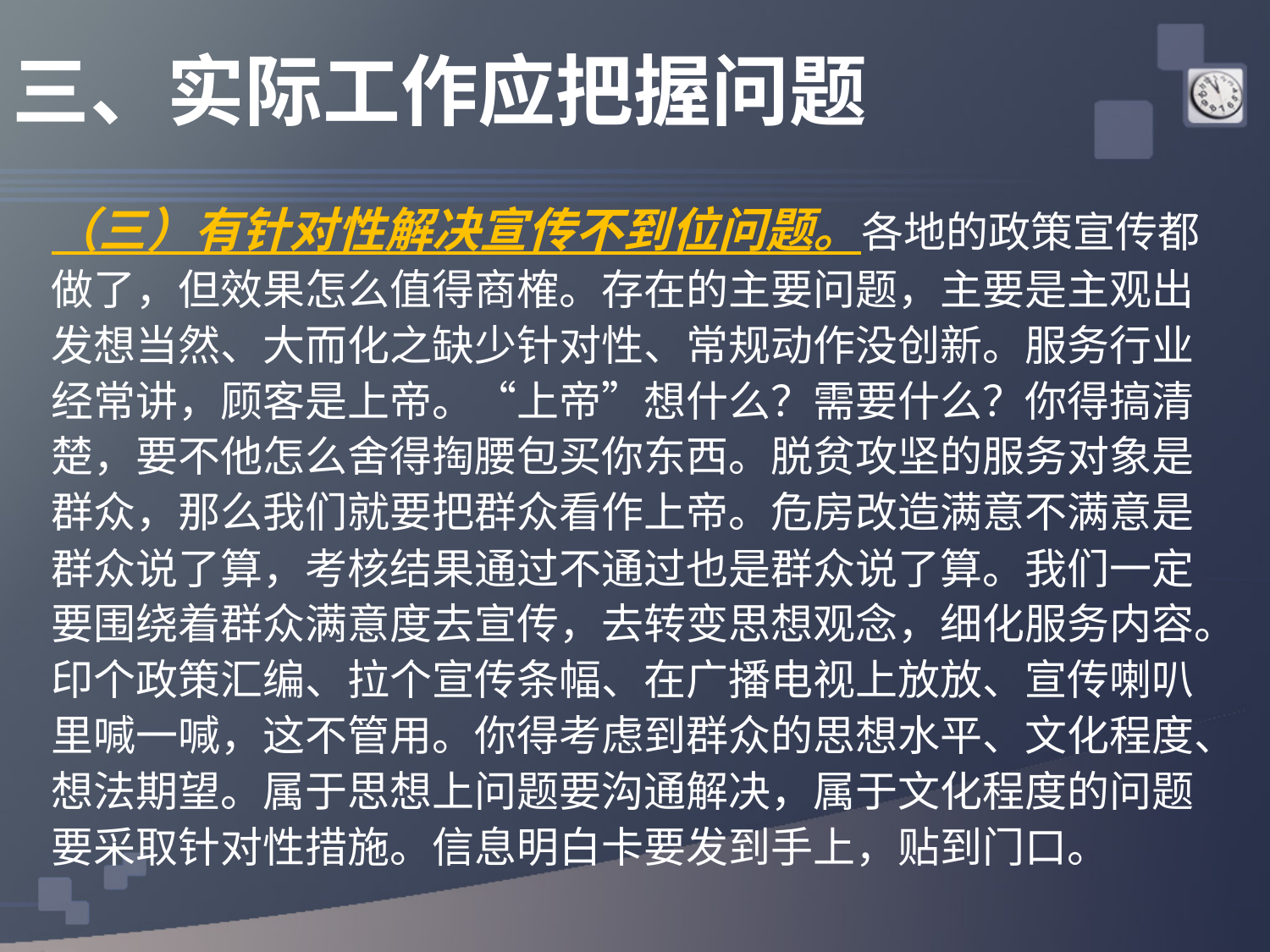

三、实际工作应把握问题
（三）有针对性解决宣传不到位问题。各地的政策宣传都做了，但效果怎么值得商榷。存在的主要问题，主要是主观出发想当然、大而化之缺少针对性、常规动作没创新。服务行业经常讲，顾客是上帝。“上帝”想什么？需要什么？你得搞清楚，要不他怎么舍得掏腰包买你东西。脱贫攻坚的服务对象是群众，那么我们就要把群众看作上帝。危房改造满意不满意是群众说了算，考核结果通过不通过也是群众说了算。我们一定要围绕着群众满意度去宣传，去转变思想观念，细化服务内容。印个政策汇编、拉个宣传条幅、在广播电视上放放、宣传喇叭里喊一喊，这不管用。你得考虑到群众的思想水平、文化程度、想法期望。属于思想上问题要沟通解决，属于文化程度的问题要采取针对性措施。信息明白卡要发到手上，贴到门口。